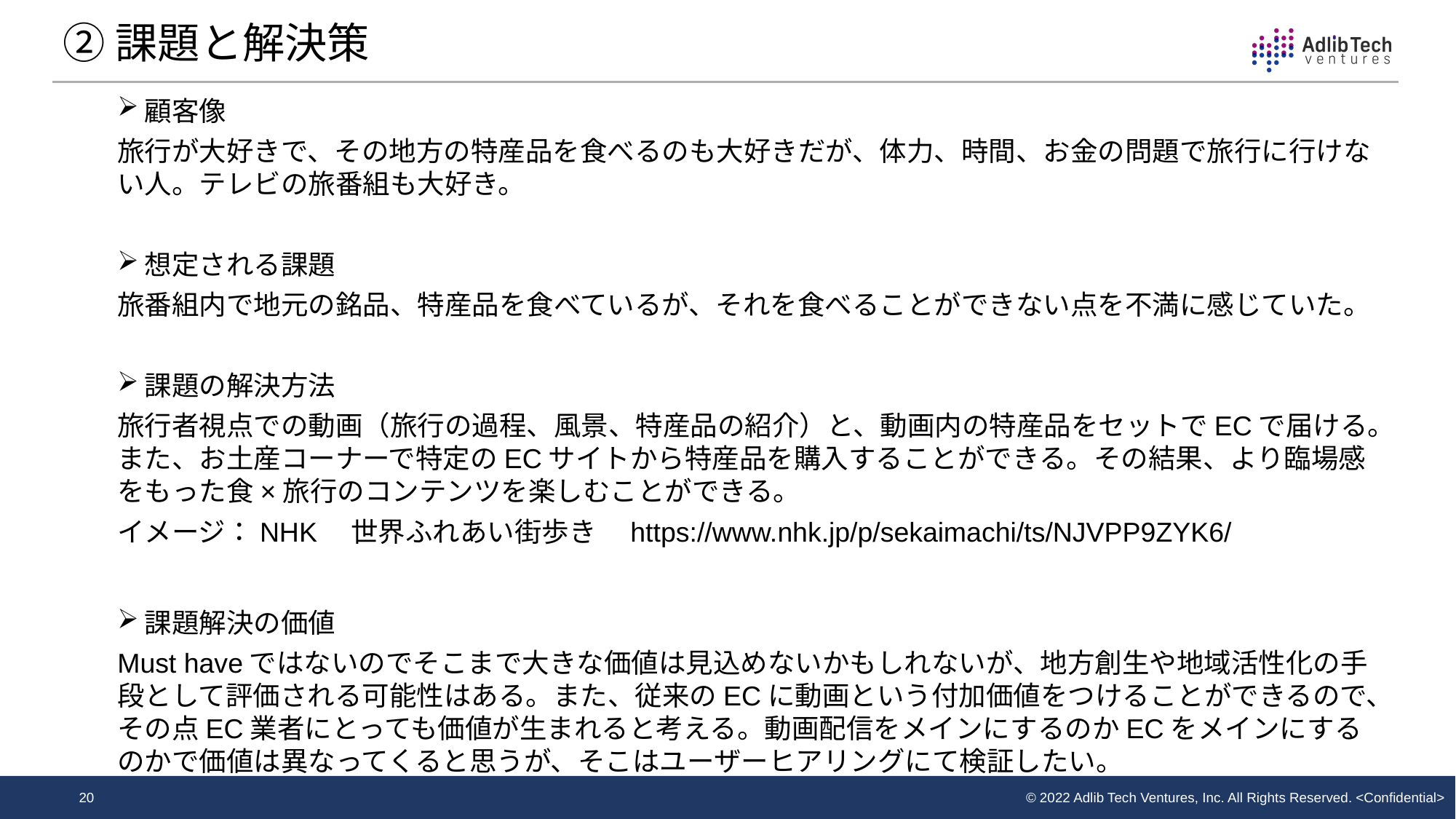

# ②課題と解決策
顧客像
旅行が大好きで、その地方の特産品を食べるのも大好きだが、体力、時間、お金の問題で旅行に行けない人。テレビの旅番組も大好き。

想定される課題
旅番組内で地元の銘品、特産品を食べているが、それを食べることができない点を不満に感じていた。

課題の解決方法
旅行者視点での動画（旅行の過程、風景、特産品の紹介）と、動画内の特産品をセットでECで届ける。また、お土産コーナーで特定のECサイトから特産品を購入することができる。その結果、より臨場感をもった食×旅行のコンテンツを楽しむことができる。
イメージ：NHK　世界ふれあい街歩き　https://www.nhk.jp/p/sekaimachi/ts/NJVPP9ZYK6/

課題解決の価値
Must haveではないのでそこまで大きな価値は見込めないかもしれないが、地方創生や地域活性化の手段として評価される可能性はある。また、従来のECに動画という付加価値をつけることができるので、その点EC業者にとっても価値が生まれると考える。動画配信をメインにするのかECをメインにするのかで価値は異なってくると思うが、そこはユーザーヒアリングにて検証したい。

20
© 2022 Adlib Tech Ventures, Inc. All Rights Reserved. <Confidential>